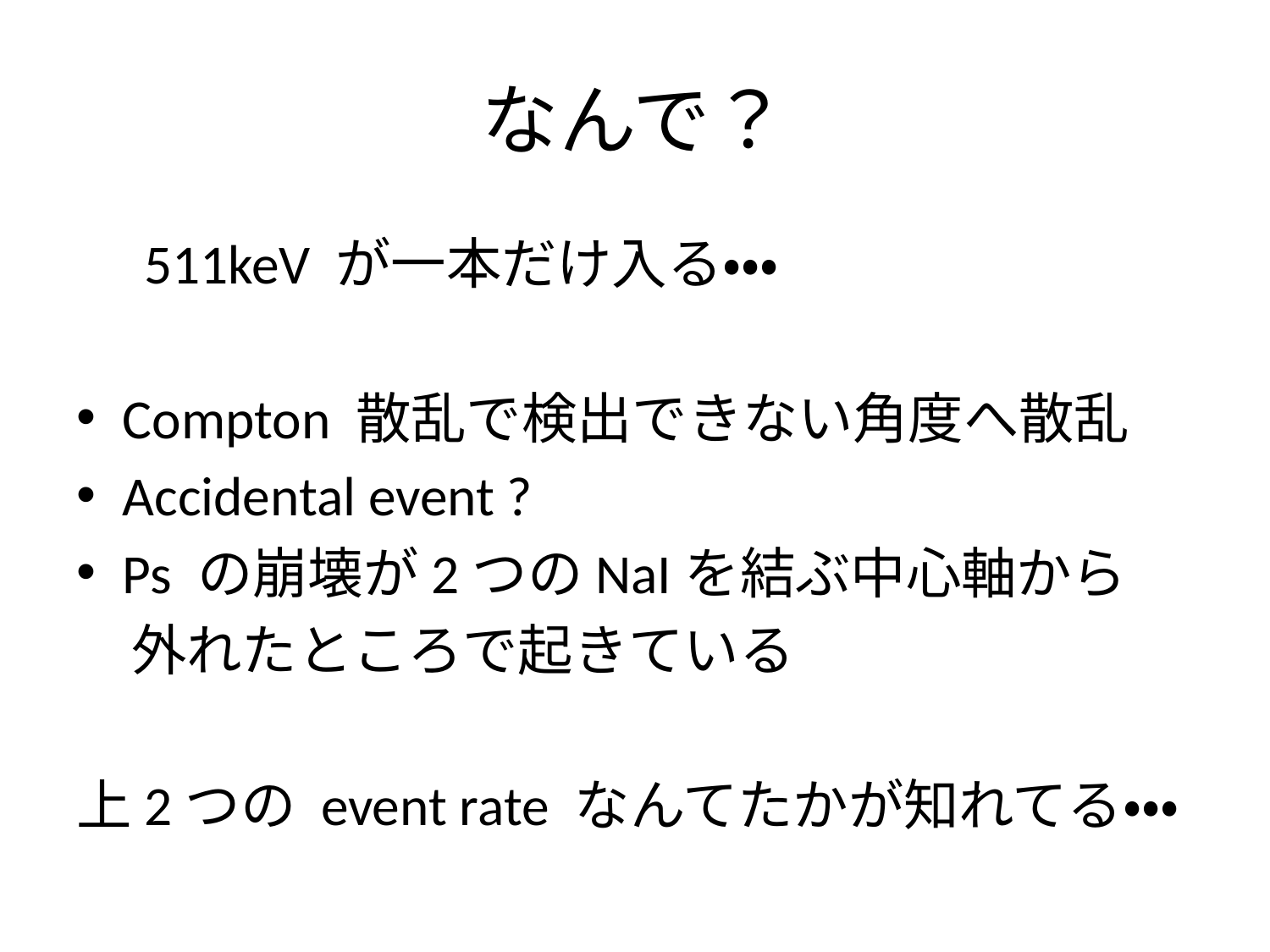

# なんで？
　511keV が一本だけ入る・・・

Compton 散乱で検出できない角度へ散乱
Accidental event ?
Ps の崩壊が2つのNaIを結ぶ中心軸から
　外れたところで起きている

上2つの event rate なんてたかが知れてる・・・